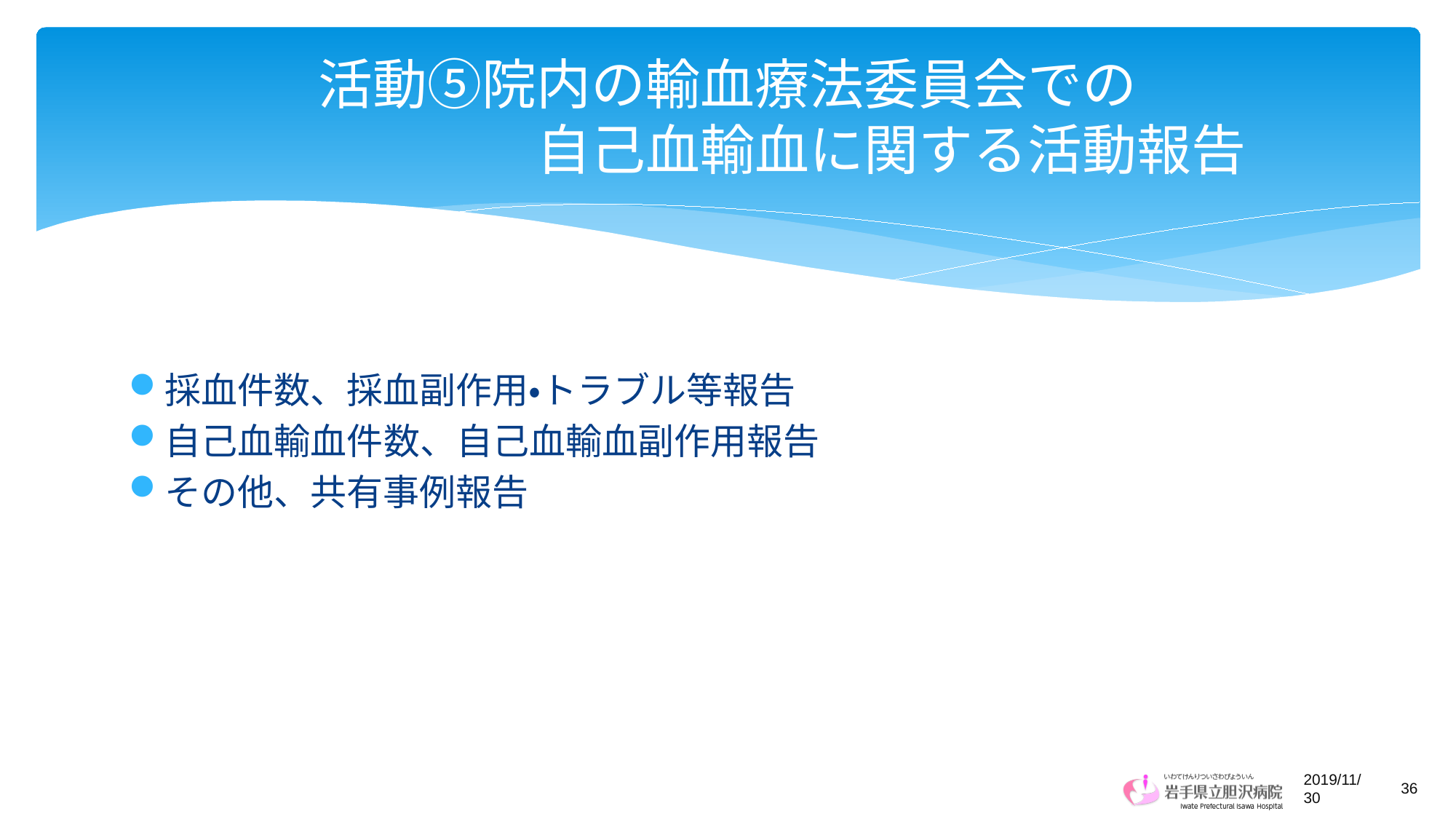

# 活動⑤院内の輸血療法委員会での 　　　　　　自己血輸血に関する活動報告
採血件数、採血副作用・トラブル等報告
自己血輸血件数、自己血輸血副作用報告
その他、共有事例報告